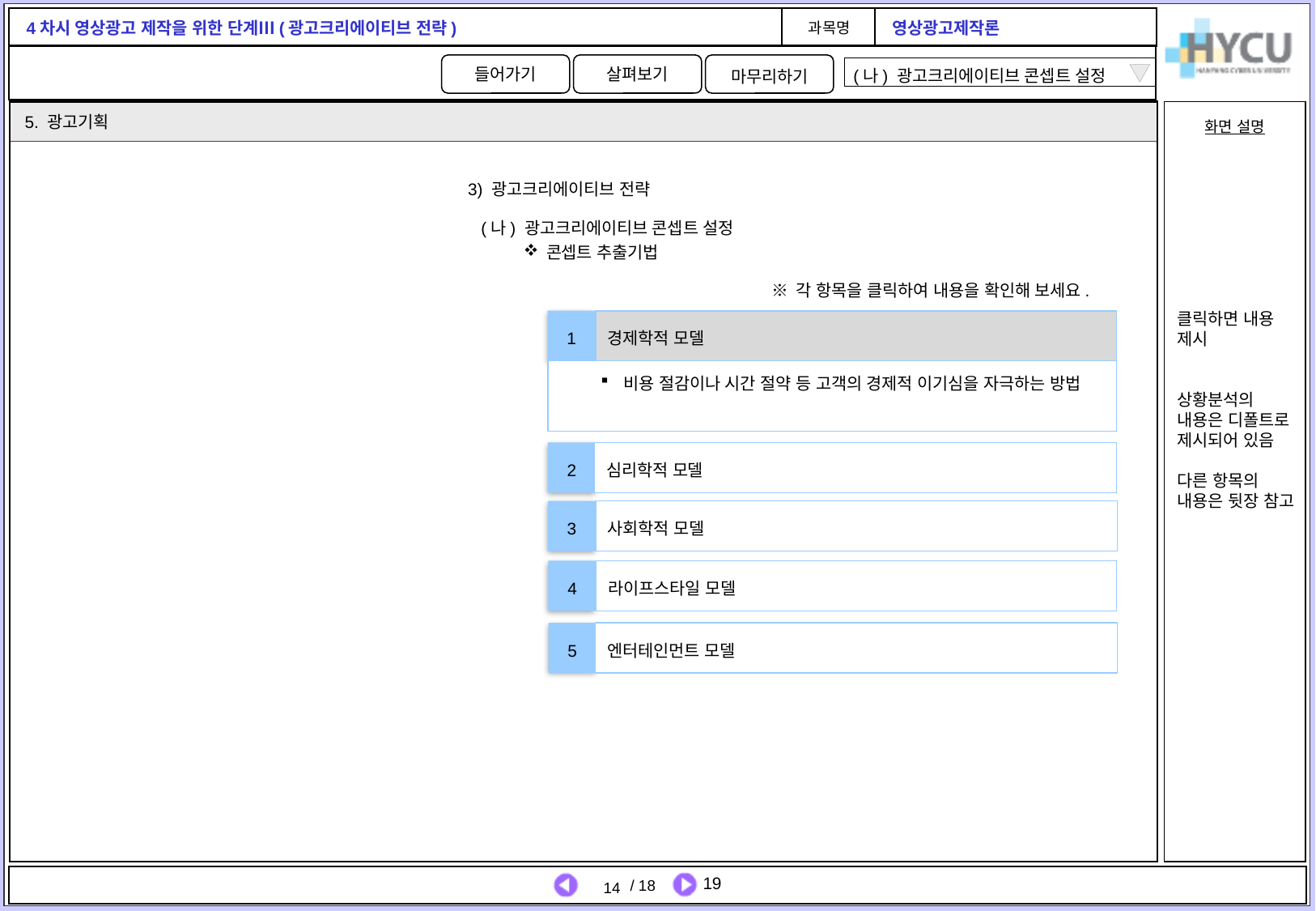

(나) 광고크리에이티브 콘셉트 설정
5. 광고기획
3) 광고크리에이티브 전략
  (나) 광고크리에이티브 콘셉트 설정
콘셉트 추출기법
※ 각 항목을 클릭하여 내용을 확인해 보세요.
클릭하면 내용 제시

상황분석의 내용은 디폴트로 제시되어 있음

다른 항목의 내용은 뒷장 참고
1
경제학적 모델

비용 절감이나 시간 절약 등 고객의 경제적 이기심을 자극하는 방법
심리학적 모델
2
3
사회학적 모델
4
라이프스타일 모델
엔터테인먼트 모델
5
14